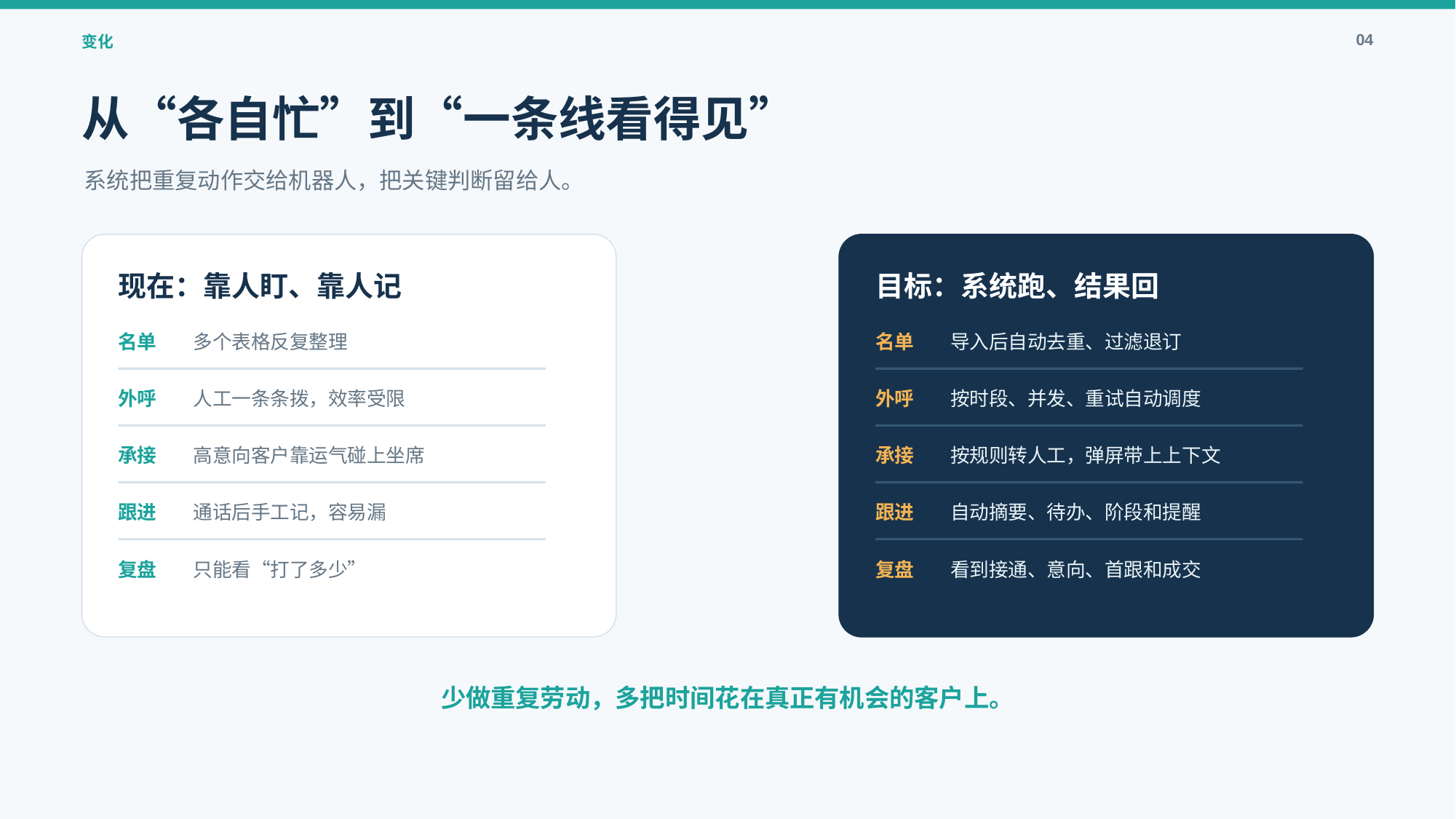

04
变化
从“各自忙”到“一条线看得见”
系统把重复动作交给机器人，把关键判断留给人。

现在：靠人盯、靠人记
目标：系统跑、结果回
名单
多个表格反复整理
名单
导入后自动去重、过滤退订

外呼
人工一条条拨，效率受限
外呼
按时段、并发、重试自动调度

承接
高意向客户靠运气碰上坐席
承接
按规则转人工，弹屏带上上下文

跟进
通话后手工记，容易漏
跟进
自动摘要、待办、阶段和提醒

复盘
只能看“打了多少”
复盘
看到接通、意向、首跟和成交
少做重复劳动，多把时间花在真正有机会的客户上。